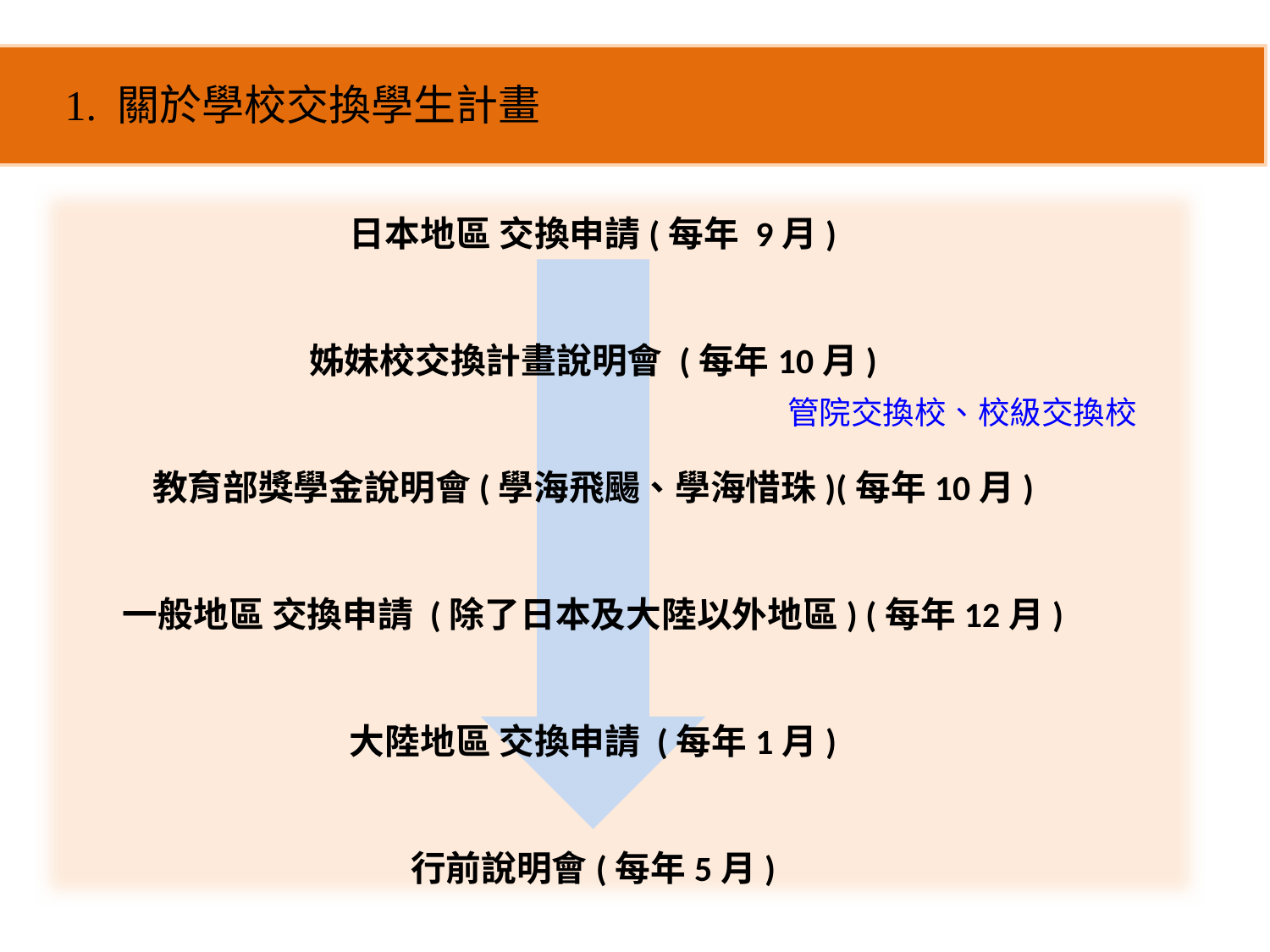

1. 關於學校交換學生計畫
日本地區 交換申請(每年 9月)

姊妹校交換計畫說明會 (每年10月)

教育部獎學金說明會(學海飛颺、學海惜珠)(每年10月)

一般地區 交換申請 (除了日本及大陸以外地區) (每年12月)

大陸地區 交換申請 (每年1月)

行前說明會(每年5月)

管院交換校、校級交換校